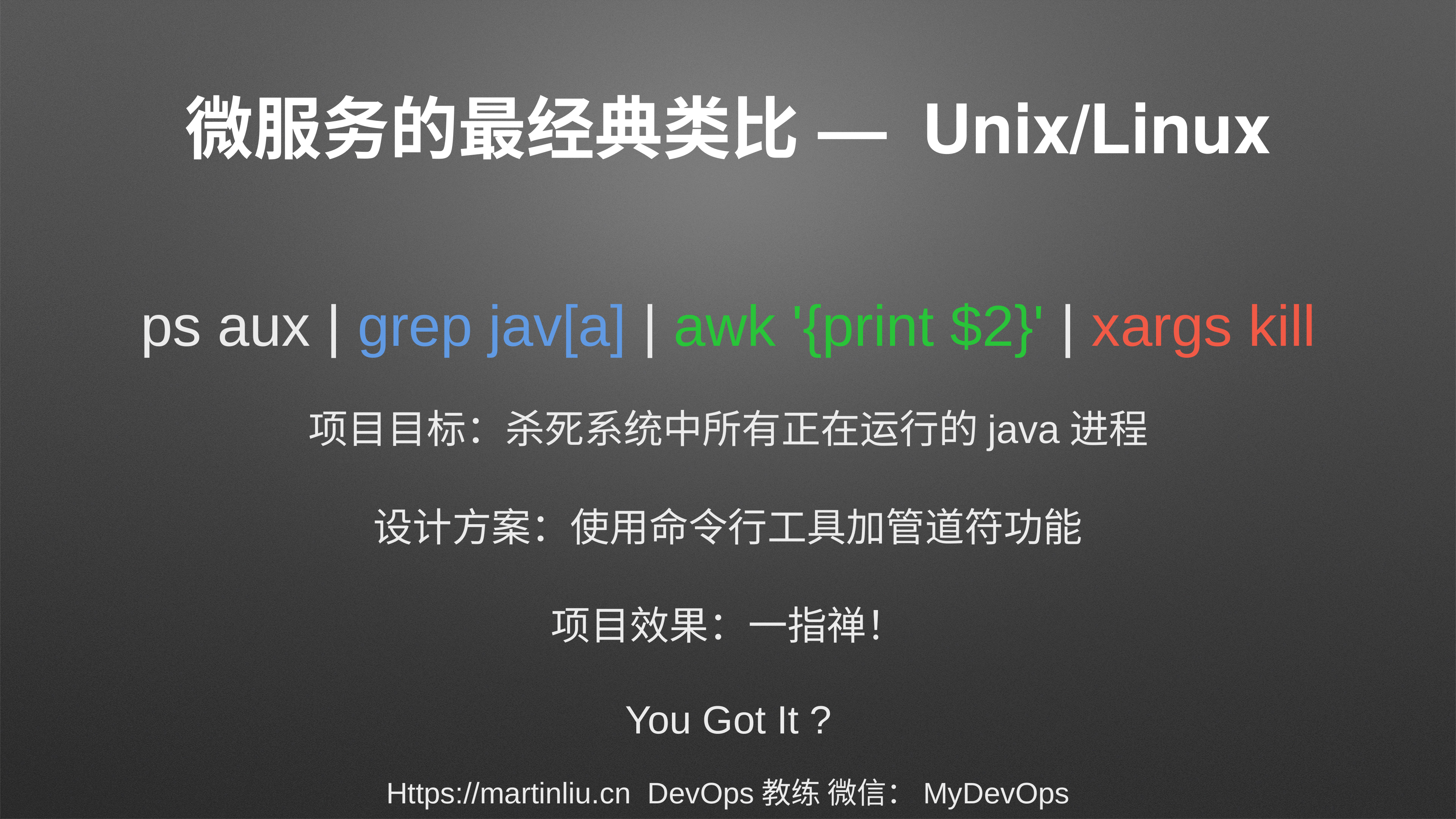

# 微服务的最经典类比 — Unix/Linux
ps aux | grep jav[a] | awk '{print $2}' | xargs kill
项目目标：杀死系统中所有正在运行的java进程
设计方案：使用命令行工具加管道符功能
项目效果：一指禅！
You Got It ?